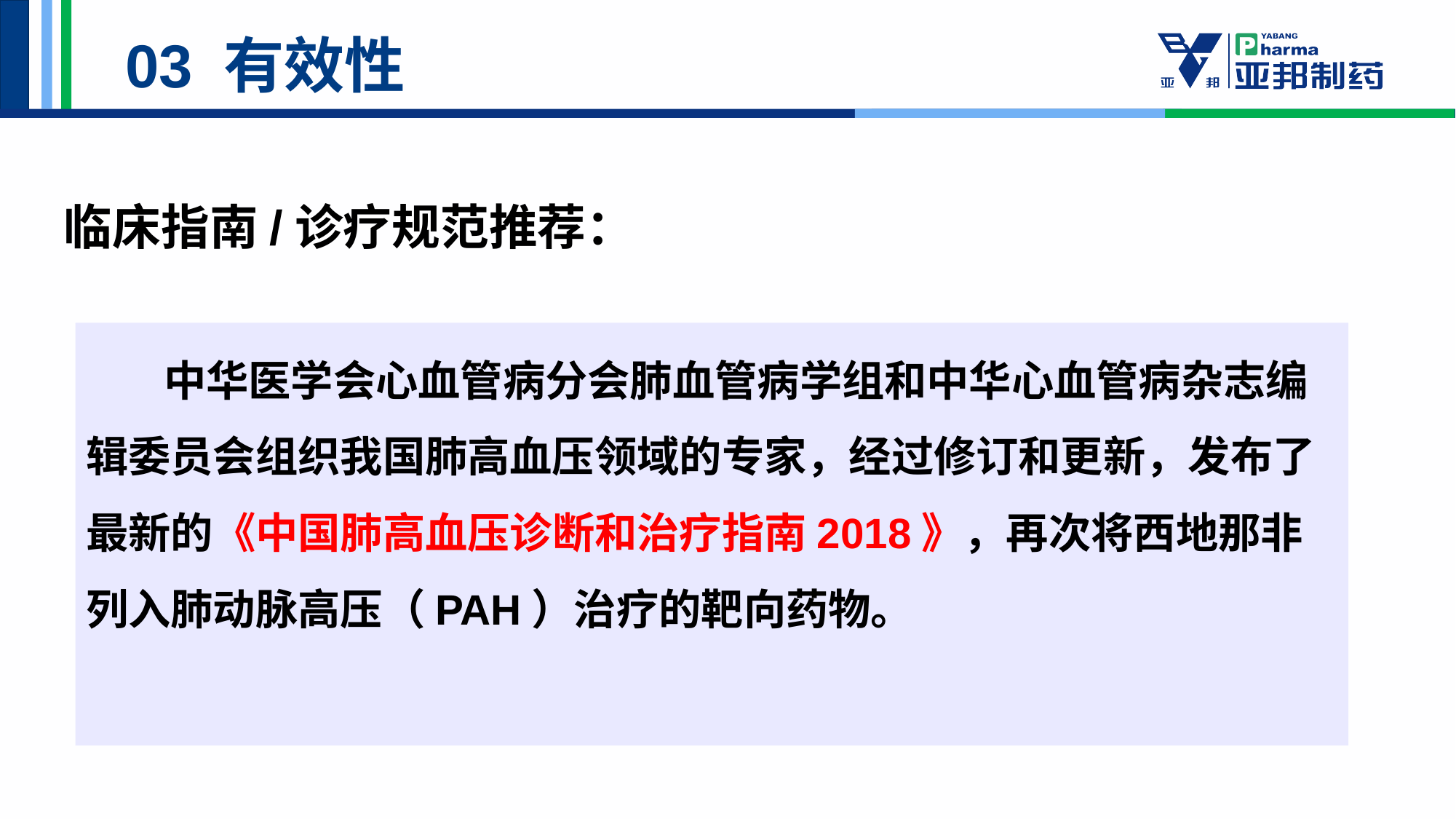

03 有效性
临床指南/诊疗规范推荐：
       中华医学会心血管病分会肺血管病学组和中华心血管病杂志编辑委员会组织我国肺高血压领域的专家，经过修订和更新，发布了最新的《中国肺高血压诊断和治疗指南2018》，再次将西地那非列入肺动脉高压（PAH）治疗的靶向药物。